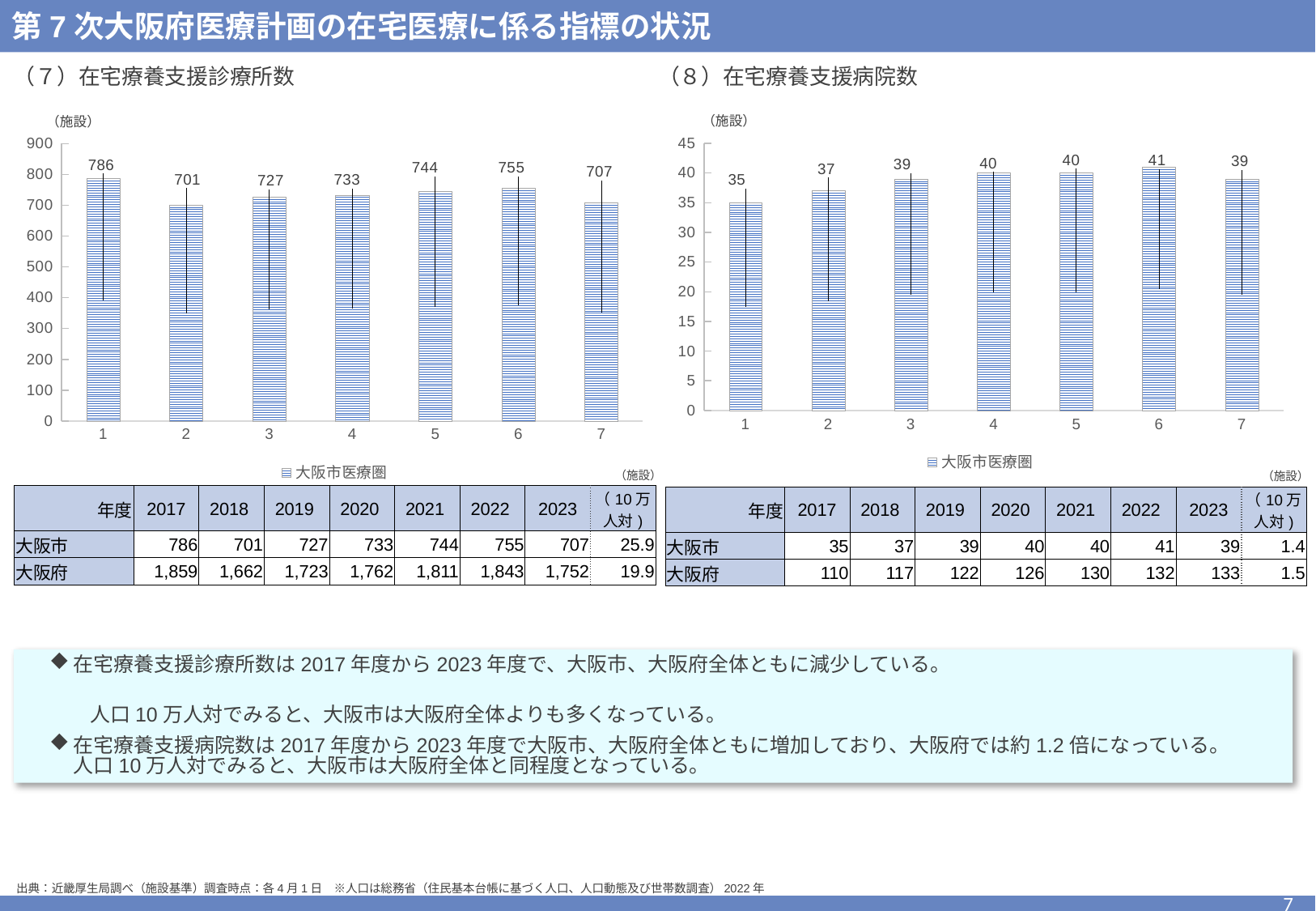

第7次大阪府医療計画の在宅医療に係る指標の状況
（７）在宅療養支援診療所数
（８）在宅療養支援病院数
（施設）
（施設）

### Chart

| Category | 大阪市医療圏 | 大阪府 |
|---|---|---|

### Chart

| Category | 大阪市医療圏 | 大阪府 |
|---|---|---|
（施設）
（施設）
| 年度 | 2017 | 2018 | 2019 | 2020 | 2021 | 2022 | 2023 | （10万人対) |
| --- | --- | --- | --- | --- | --- | --- | --- | --- |
| 大阪市 | 786 | 701 | 727 | 733 | 744 | 755 | 707 | 25.9 |
| 大阪府 | 1,859 | 1,662 | 1,723 | 1,762 | 1,811 | 1,843 | 1,752 | 19.9 |
| 年度 | 2017 | 2018 | 2019 | 2020 | 2021 | 2022 | 2023 | （10万人対) |
| --- | --- | --- | --- | --- | --- | --- | --- | --- |
| 大阪市 | 35 | 37 | 39 | 40 | 40 | 41 | 39 | 1.4 |
| 大阪府 | 110 | 117 | 122 | 126 | 130 | 132 | 133 | 1.5 |
在宅療養支援診療所数は2017年度から2023年度で、大阪市、大阪府全体ともに減少している。
　　人口10万人対でみると、大阪市は大阪府全体よりも多くなっている。
在宅療養支援病院数は2017年度から2023年度で大阪市、大阪府全体ともに増加しており、大阪府では約1.2倍になっている。
人口10万人対でみると、大阪市は大阪府全体と同程度となっている。
出典：近畿厚生局調べ（施設基準）調査時点：各4月1日　※人口は総務省（住民基本台帳に基づく人口、人口動態及び世帯数調査）2022年
7